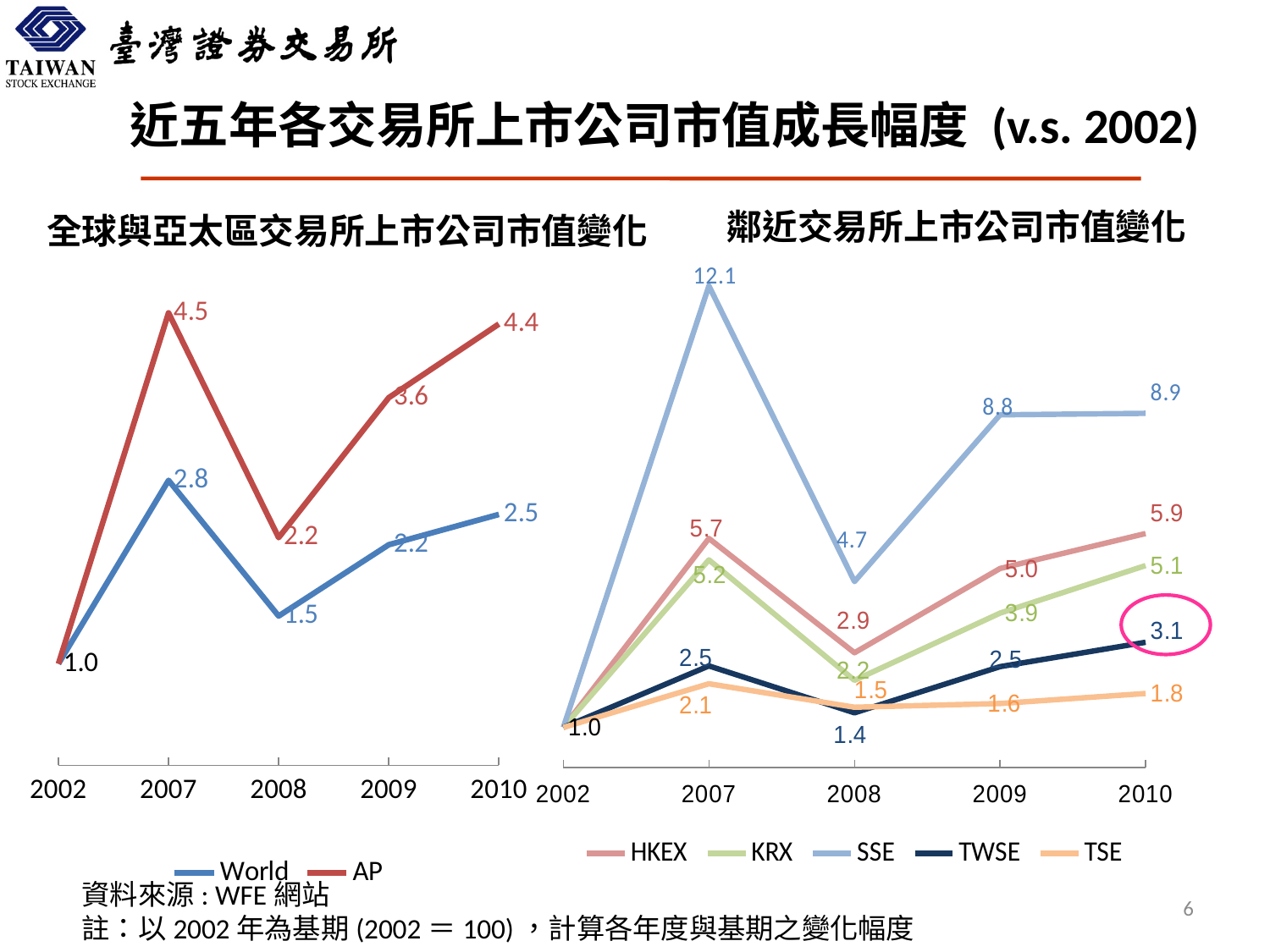

# 近五年各交易所上市公司市值成長幅度 (v.s. 2002)

### Chart

| Category | World | AP |
|---|---|---|
| 2002 | 1.0 | 1.0 |
| 2007 | 2.8091351889699676 | 4.460359072815618 |
| 2008 | 1.4709508779475005 | 2.2444794689598813 |
| 2009 | 2.1744661710137967 | 3.6243643851340184 |
| 2010 | 2.4730639989491077 | 4.350240211682801 |
鄰近交易所上市公司市值變化
全球與亞太區交易所上市公司市值變化

### Chart

| Category | HKEX | KRX | SSE | TWSE | TSE |
|---|---|---|---|---|---|
| 2002 | 1.0 | 1.0 | 1.0 | 1.0 | 1.0 |
| 2007 | 5.732400107576386 | 5.194447670001391 | 12.055556667579992 | 2.5399449627984065 | 2.0929414250096383 |
| 2008 | 2.8695699403086867 | 2.178443017747521 | 4.65127712917893 | 1.365079520422012 | 1.5057290122502704 |
| 2009 | 4.978119694702978 | 3.8617898313437387 | 8.826350499055893 | 2.521864328247444 | 1.597682038716235 |
| 2010 | 5.855279923305576 | 5.0524184375000045 | 8.864503552146767 | 3.13224417901566 | 1.8497925932848358 |
資料來源: WFE網站
註：以2002年為基期(2002＝100)，計算各年度與基期之變化幅度
6